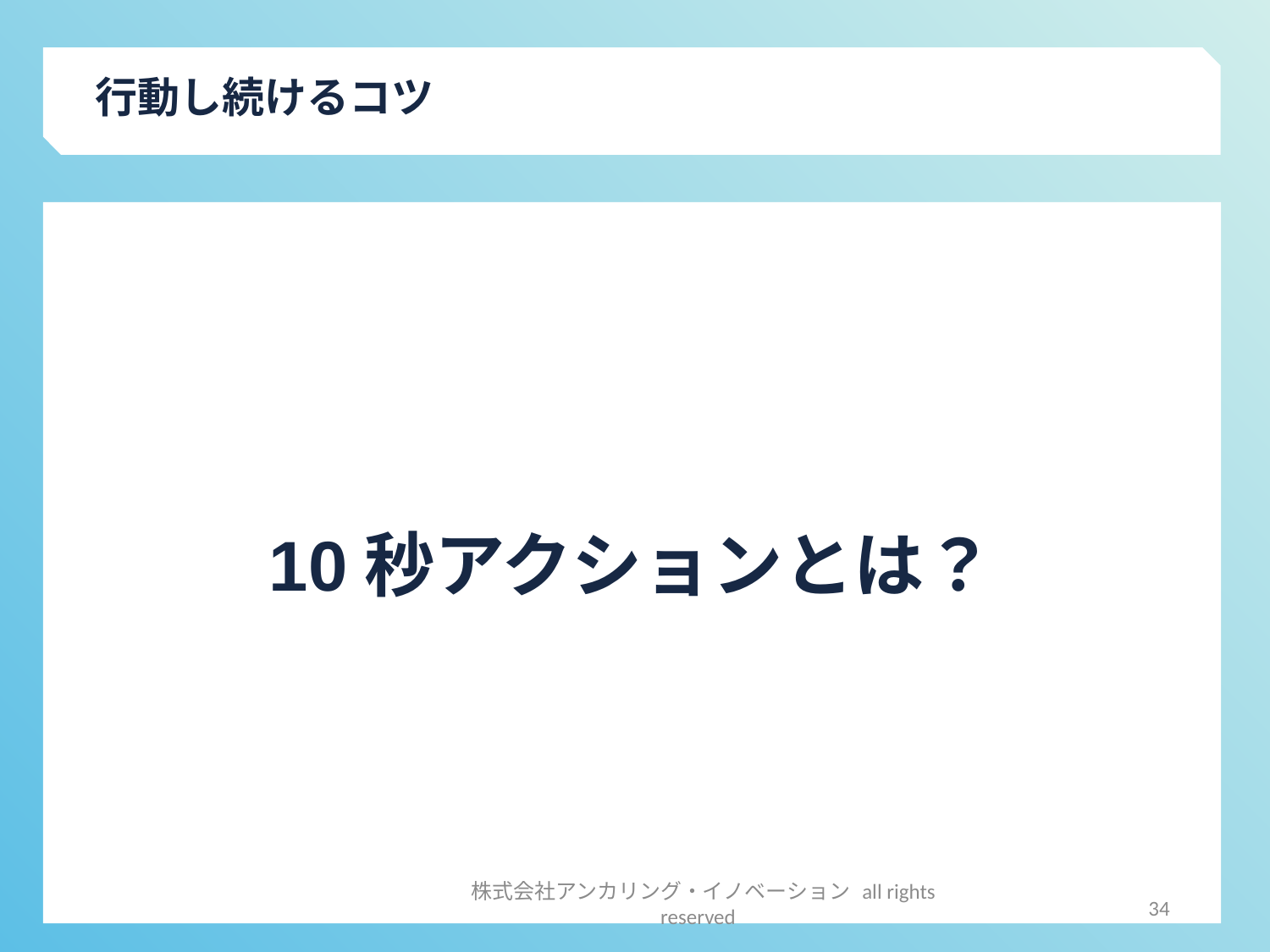

行動し続けるコツ
10秒アクションとは？
34
株式会社アンカリング・イノベーション all rights reserved